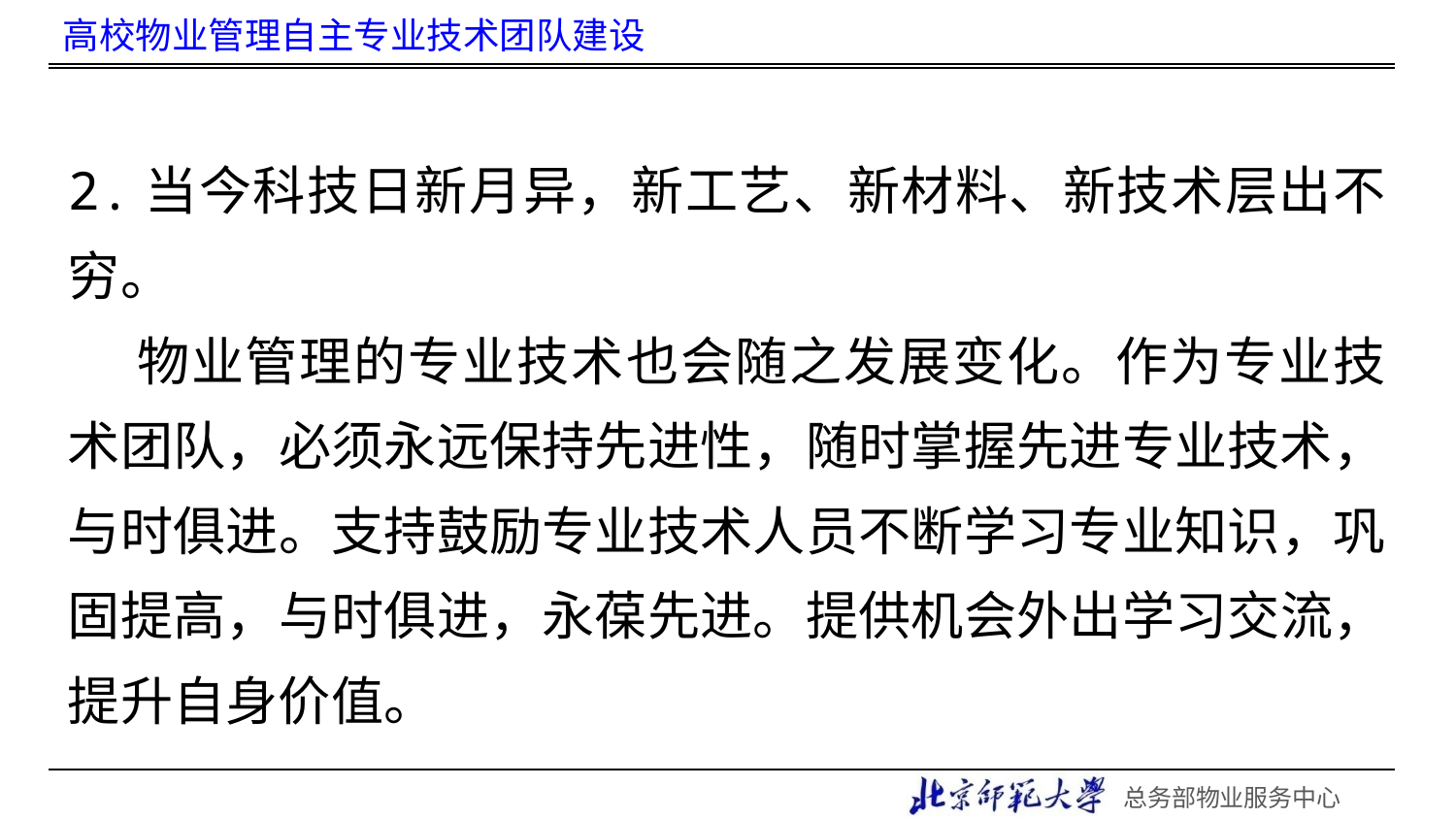

2.当今科技日新月异，新工艺、新材料、新技术层出不穷。
    物业管理的专业技术也会随之发展变化。作为专业技术团队，必须永远保持先进性，随时掌握先进专业技术，与时俱进。支持鼓励专业技术人员不断学习专业知识，巩固提高，与时俱进，永葆先进。提供机会外出学习交流，提升自身价值。